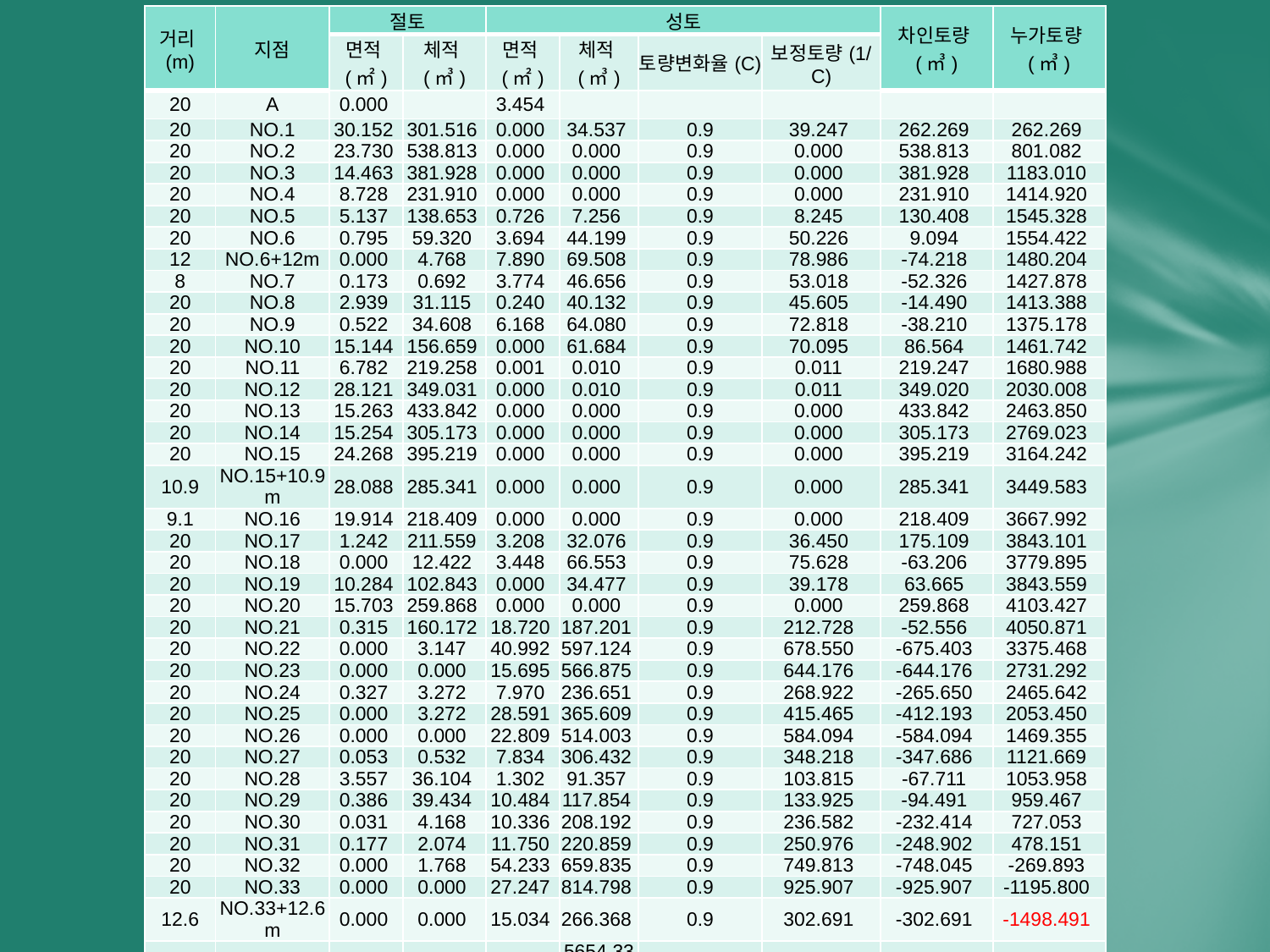

| 거리(m) | 지점 | 절토 |  | 성토 |  |  |  | 차인토량(㎥) | 누가토량(㎥) |
| --- | --- | --- | --- | --- | --- | --- | --- | --- | --- |
|  |  | 면적(㎡) | 체적(㎥) | 면적(㎡) | 체적(㎥) | 토량변화율(C) | 보정토량(1/C) |  |  |
| 20 | A | 0.000 |  | 3.454 |  |  |  |  |  |
| 20 | NO.1 | 30.152 | 301.516 | 0.000 | 34.537 | 0.9 | 39.247 | 262.269 | 262.269 |
| 20 | NO.2 | 23.730 | 538.813 | 0.000 | 0.000 | 0.9 | 0.000 | 538.813 | 801.082 |
| 20 | NO.3 | 14.463 | 381.928 | 0.000 | 0.000 | 0.9 | 0.000 | 381.928 | 1183.010 |
| 20 | NO.4 | 8.728 | 231.910 | 0.000 | 0.000 | 0.9 | 0.000 | 231.910 | 1414.920 |
| 20 | NO.5 | 5.137 | 138.653 | 0.726 | 7.256 | 0.9 | 8.245 | 130.408 | 1545.328 |
| 20 | NO.6 | 0.795 | 59.320 | 3.694 | 44.199 | 0.9 | 50.226 | 9.094 | 1554.422 |
| 12 | NO.6+12m | 0.000 | 4.768 | 7.890 | 69.508 | 0.9 | 78.986 | -74.218 | 1480.204 |
| 8 | NO.7 | 0.173 | 0.692 | 3.774 | 46.656 | 0.9 | 53.018 | -52.326 | 1427.878 |
| 20 | NO.8 | 2.939 | 31.115 | 0.240 | 40.132 | 0.9 | 45.605 | -14.490 | 1413.388 |
| 20 | NO.9 | 0.522 | 34.608 | 6.168 | 64.080 | 0.9 | 72.818 | -38.210 | 1375.178 |
| 20 | NO.10 | 15.144 | 156.659 | 0.000 | 61.684 | 0.9 | 70.095 | 86.564 | 1461.742 |
| 20 | NO.11 | 6.782 | 219.258 | 0.001 | 0.010 | 0.9 | 0.011 | 219.247 | 1680.988 |
| 20 | NO.12 | 28.121 | 349.031 | 0.000 | 0.010 | 0.9 | 0.011 | 349.020 | 2030.008 |
| 20 | NO.13 | 15.263 | 433.842 | 0.000 | 0.000 | 0.9 | 0.000 | 433.842 | 2463.850 |
| 20 | NO.14 | 15.254 | 305.173 | 0.000 | 0.000 | 0.9 | 0.000 | 305.173 | 2769.023 |
| 20 | NO.15 | 24.268 | 395.219 | 0.000 | 0.000 | 0.9 | 0.000 | 395.219 | 3164.242 |
| 10.9 | NO.15+10.9m | 28.088 | 285.341 | 0.000 | 0.000 | 0.9 | 0.000 | 285.341 | 3449.583 |
| 9.1 | NO.16 | 19.914 | 218.409 | 0.000 | 0.000 | 0.9 | 0.000 | 218.409 | 3667.992 |
| 20 | NO.17 | 1.242 | 211.559 | 3.208 | 32.076 | 0.9 | 36.450 | 175.109 | 3843.101 |
| 20 | NO.18 | 0.000 | 12.422 | 3.448 | 66.553 | 0.9 | 75.628 | -63.206 | 3779.895 |
| 20 | NO.19 | 10.284 | 102.843 | 0.000 | 34.477 | 0.9 | 39.178 | 63.665 | 3843.559 |
| 20 | NO.20 | 15.703 | 259.868 | 0.000 | 0.000 | 0.9 | 0.000 | 259.868 | 4103.427 |
| 20 | NO.21 | 0.315 | 160.172 | 18.720 | 187.201 | 0.9 | 212.728 | -52.556 | 4050.871 |
| 20 | NO.22 | 0.000 | 3.147 | 40.992 | 597.124 | 0.9 | 678.550 | -675.403 | 3375.468 |
| 20 | NO.23 | 0.000 | 0.000 | 15.695 | 566.875 | 0.9 | 644.176 | -644.176 | 2731.292 |
| 20 | NO.24 | 0.327 | 3.272 | 7.970 | 236.651 | 0.9 | 268.922 | -265.650 | 2465.642 |
| 20 | NO.25 | 0.000 | 3.272 | 28.591 | 365.609 | 0.9 | 415.465 | -412.193 | 2053.450 |
| 20 | NO.26 | 0.000 | 0.000 | 22.809 | 514.003 | 0.9 | 584.094 | -584.094 | 1469.355 |
| 20 | NO.27 | 0.053 | 0.532 | 7.834 | 306.432 | 0.9 | 348.218 | -347.686 | 1121.669 |
| 20 | NO.28 | 3.557 | 36.104 | 1.302 | 91.357 | 0.9 | 103.815 | -67.711 | 1053.958 |
| 20 | NO.29 | 0.386 | 39.434 | 10.484 | 117.854 | 0.9 | 133.925 | -94.491 | 959.467 |
| 20 | NO.30 | 0.031 | 4.168 | 10.336 | 208.192 | 0.9 | 236.582 | -232.414 | 727.053 |
| 20 | NO.31 | 0.177 | 2.074 | 11.750 | 220.859 | 0.9 | 250.976 | -248.902 | 478.151 |
| 20 | NO.32 | 0.000 | 1.768 | 54.233 | 659.835 | 0.9 | 749.813 | -748.045 | -269.893 |
| 20 | NO.33 | 0.000 | 0.000 | 27.247 | 814.798 | 0.9 | 925.907 | -925.907 | -1195.800 |
| 12.6 | NO.33+12.6m | 0.000 | 0.000 | 15.034 | 266.368 | 0.9 | 302.691 | -302.691 | -1498.491 |
| 692.6 |  |  | 4926.890 |  | 5654.335 |  | 6425.381 | -1498.491 |  |